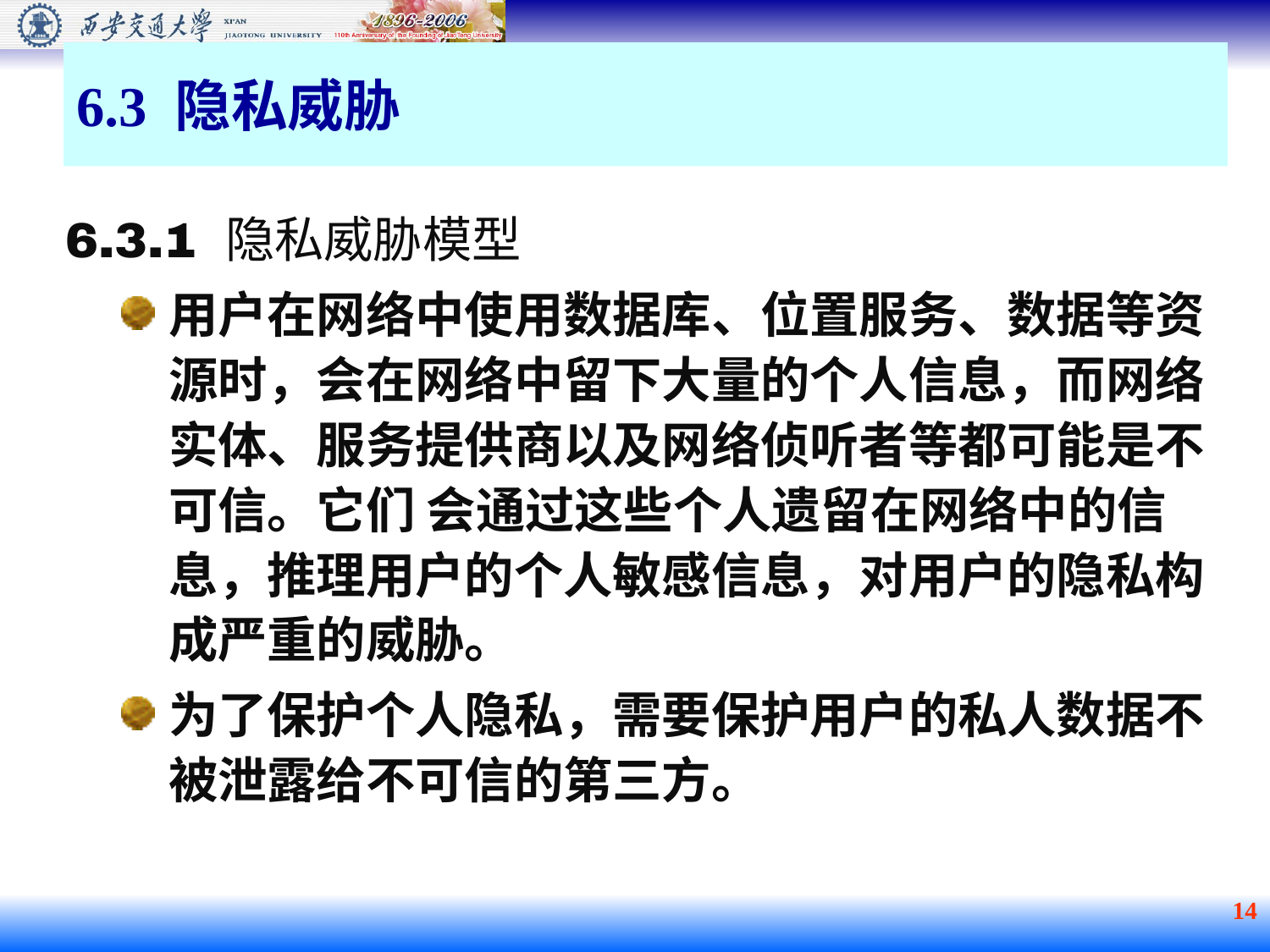

6.3 隐私威胁
6.3.1 隐私威胁模型
用户在网络中使用数据库、位置服务、数据等资源时，会在网络中留下大量的个人信息，而网络实体、服务提供商以及网络侦听者等都可能是不可信。它们 会通过这些个人遗留在网络中的信息，推理用户的个人敏感信息，对用户的隐私构成严重的威胁。
为了保护个人隐私，需要保护用户的私人数据不被泄露给不可信的第三方。
 14